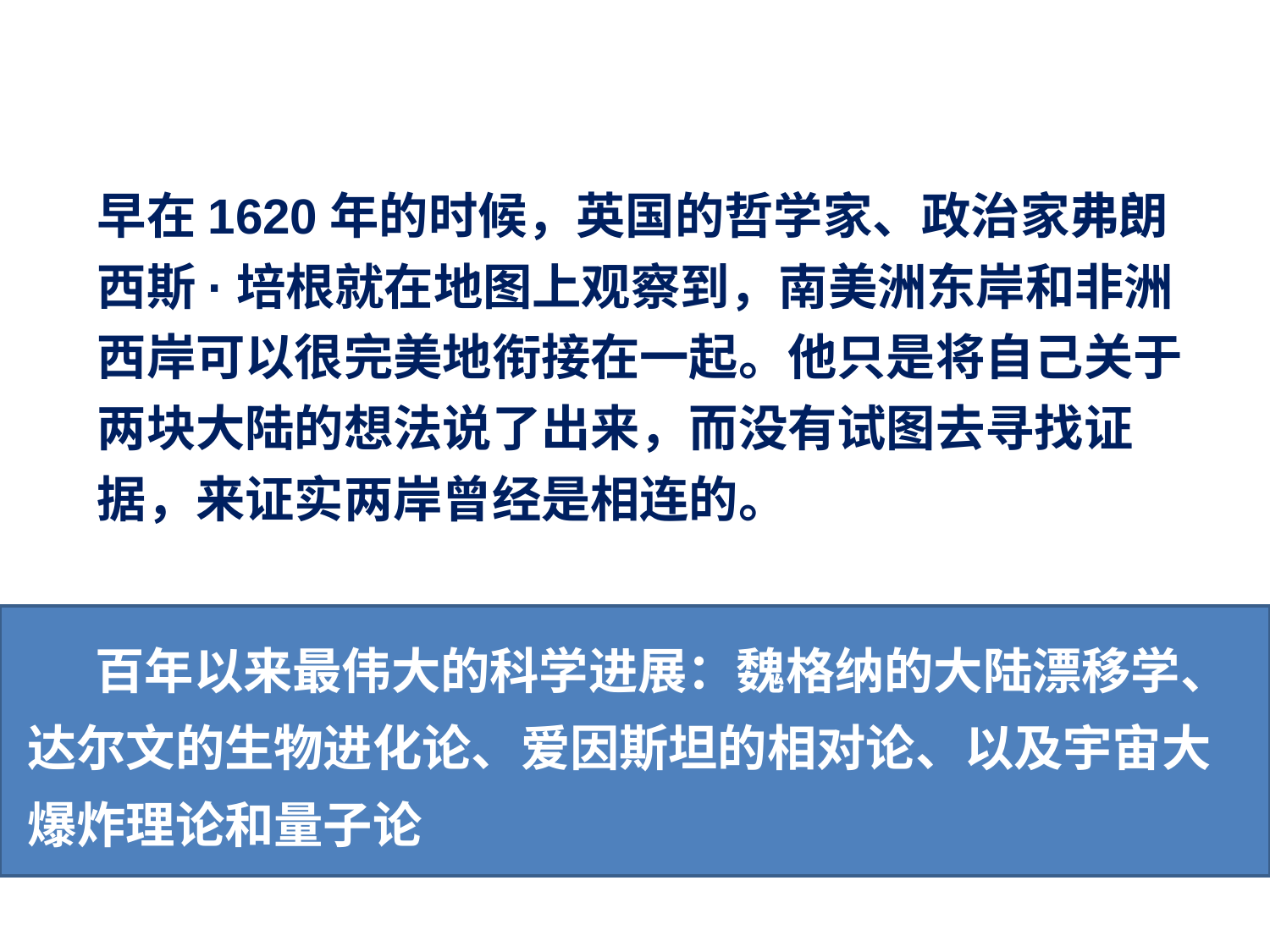

早在1620年的时候，英国的哲学家、政治家弗朗西斯·培根就在地图上观察到，南美洲东岸和非洲西岸可以很完美地衔接在一起。他只是将自己关于两块大陆的想法说了出来，而没有试图去寻找证据，来证实两岸曾经是相连的。

     百年以来最伟大的科学进展：魏格纳的大陆漂移学、达尔文的生物进化论、爱因斯坦的相对论、以及宇宙大爆炸理论和量子论